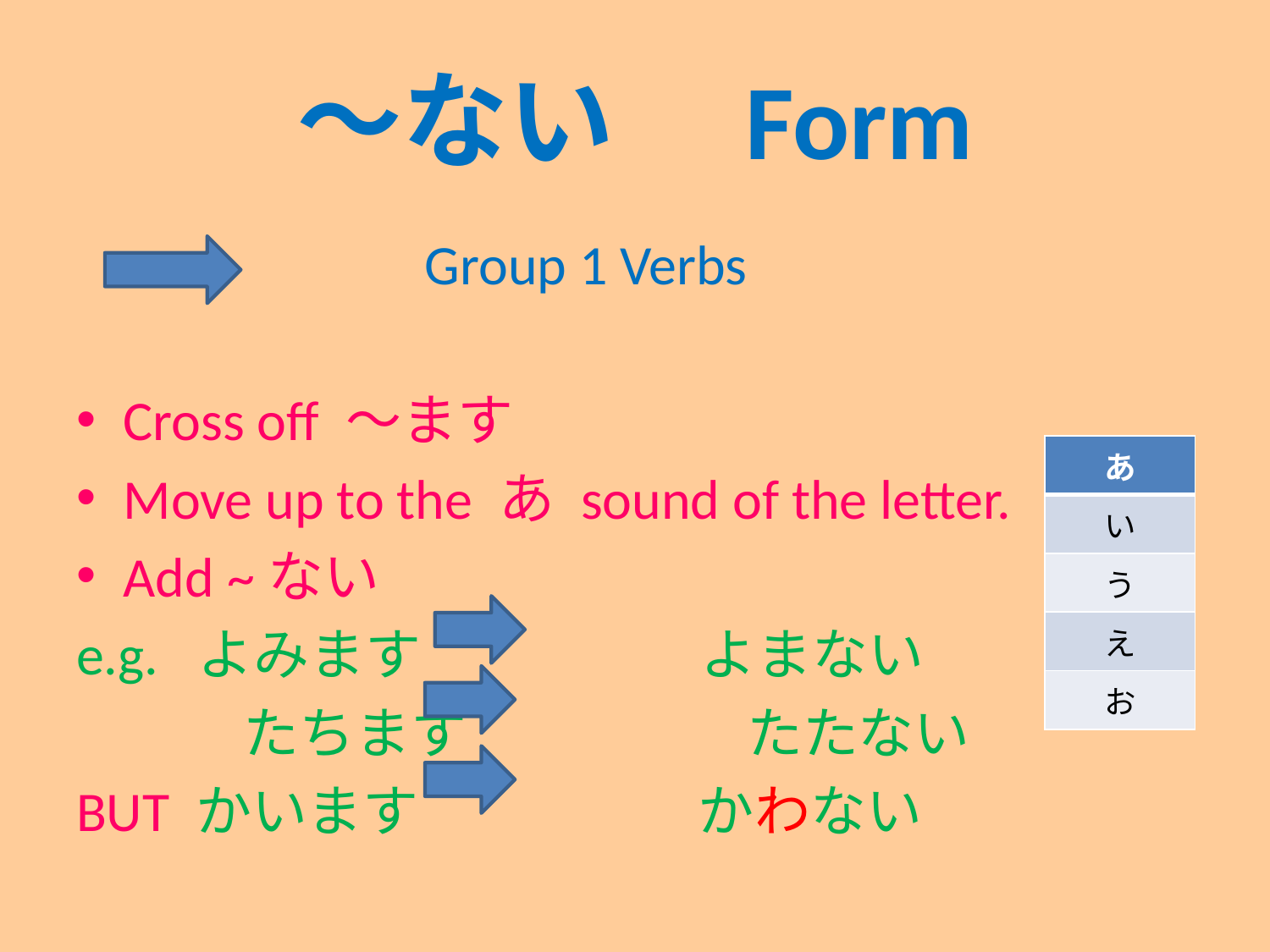

# ～ない　Form
　　　　　　Group 1 Verbs

Cross off ～ます
Move up to the あ sound of the letter.
Add ~ない
e.g.  よみます　　　　　よまない
　　　たちます　　　　　たたない
BUT かいます　　　　　かわない

| あ |
| --- |
| い |
| う |
| え |
| お |